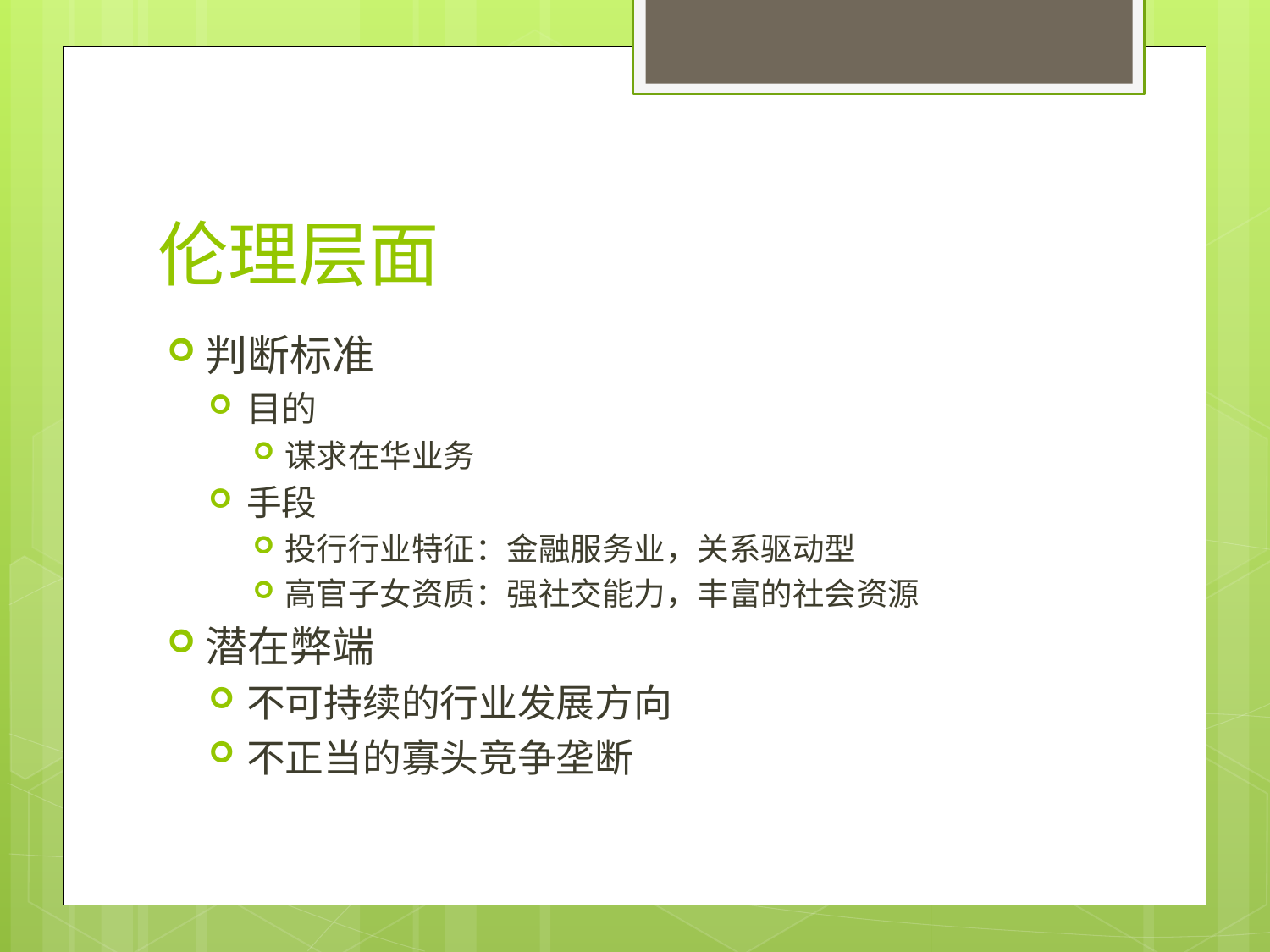

# 伦理层面
判断标准
目的
谋求在华业务
手段
投行行业特征：金融服务业，关系驱动型
高官子女资质：强社交能力，丰富的社会资源
潜在弊端
不可持续的行业发展方向
不正当的寡头竞争垄断